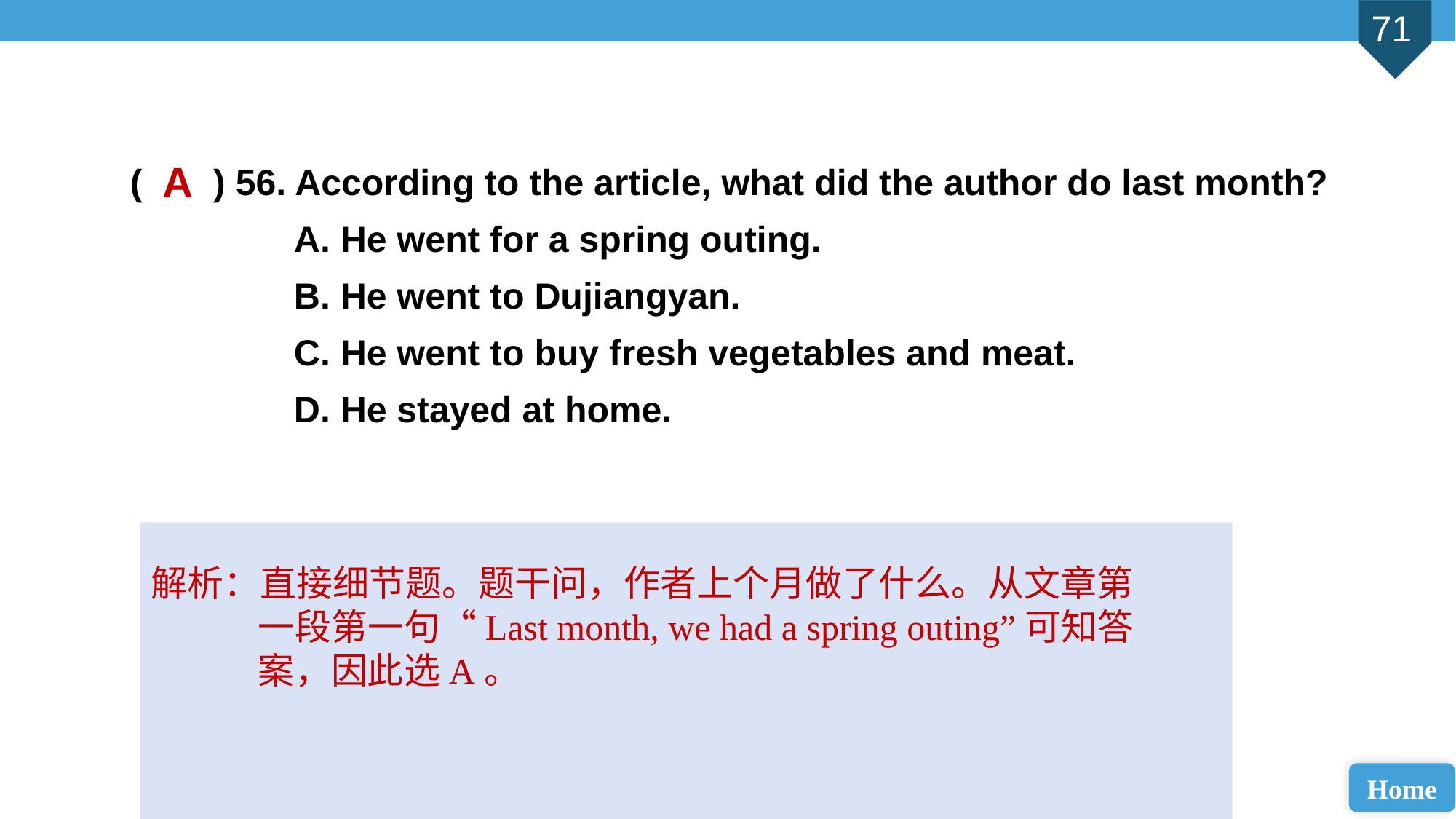

(       ) 56. According to the article, what did the author do last month?
A. He went for a spring outing.
B. He went to Dujiangyan.
C. He went to buy fresh vegetables and meat.
D. He stayed at home.
A

解析：直接细节题。题干问，作者上个月做了什么。从文章第一段第一句“Last month, we had a spring outing”可知答案，因此选A。